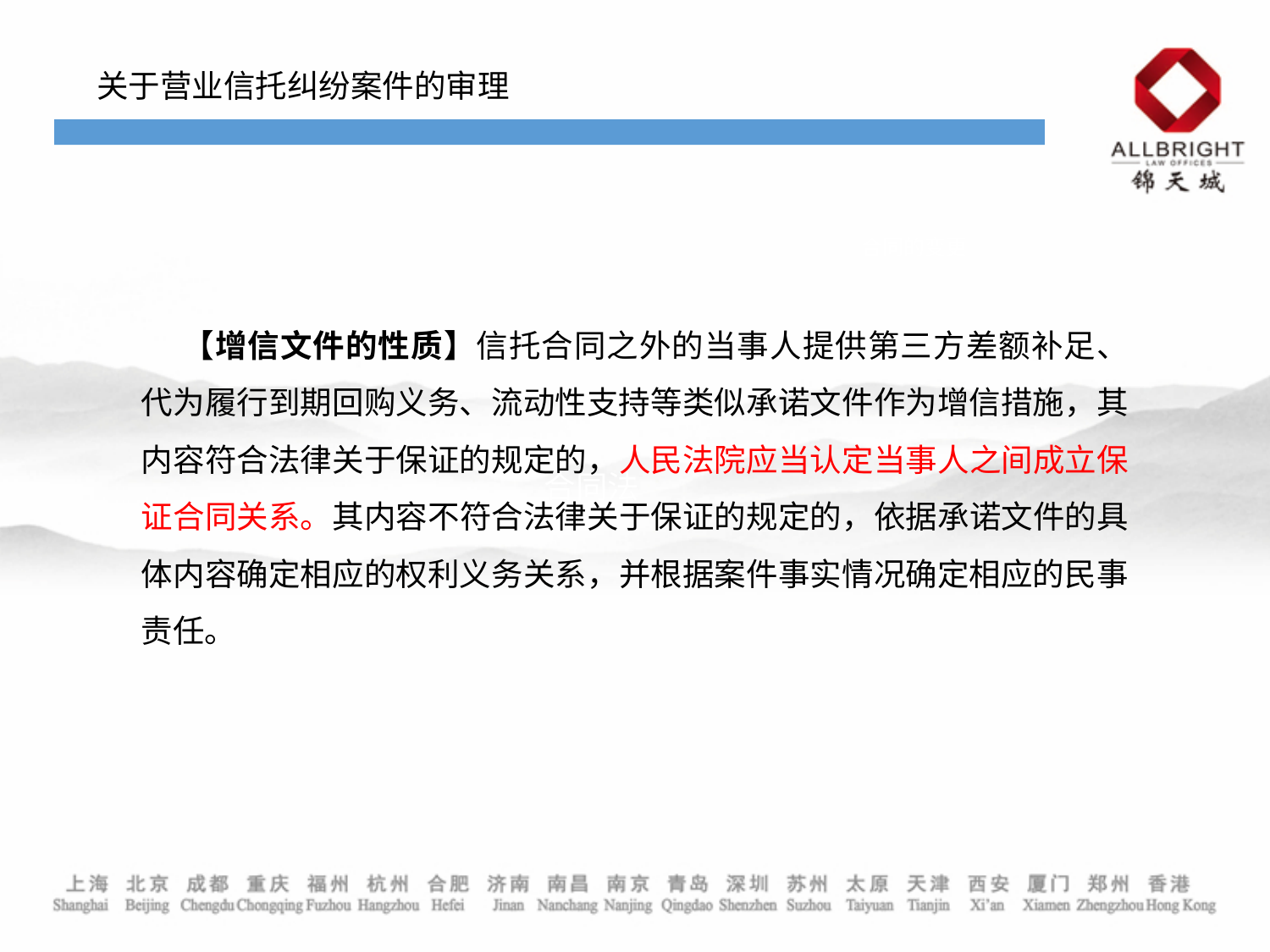

关于营业信托纠纷案件的审理

    【增信文件的性质】信托合同之外的当事人提供第三方差额补足、代为履行到期回购义务、流动性支持等类似承诺文件作为增信措施，其内容符合法律关于保证的规定的，人民法院应当认定当事人之间成立保证合同关系。其内容不符合法律关于保证的规定的，依据承诺文件的具体内容确定相应的权利义务关系，并根据案件事实情况确定相应的民事责任。

合同的变更
合同法